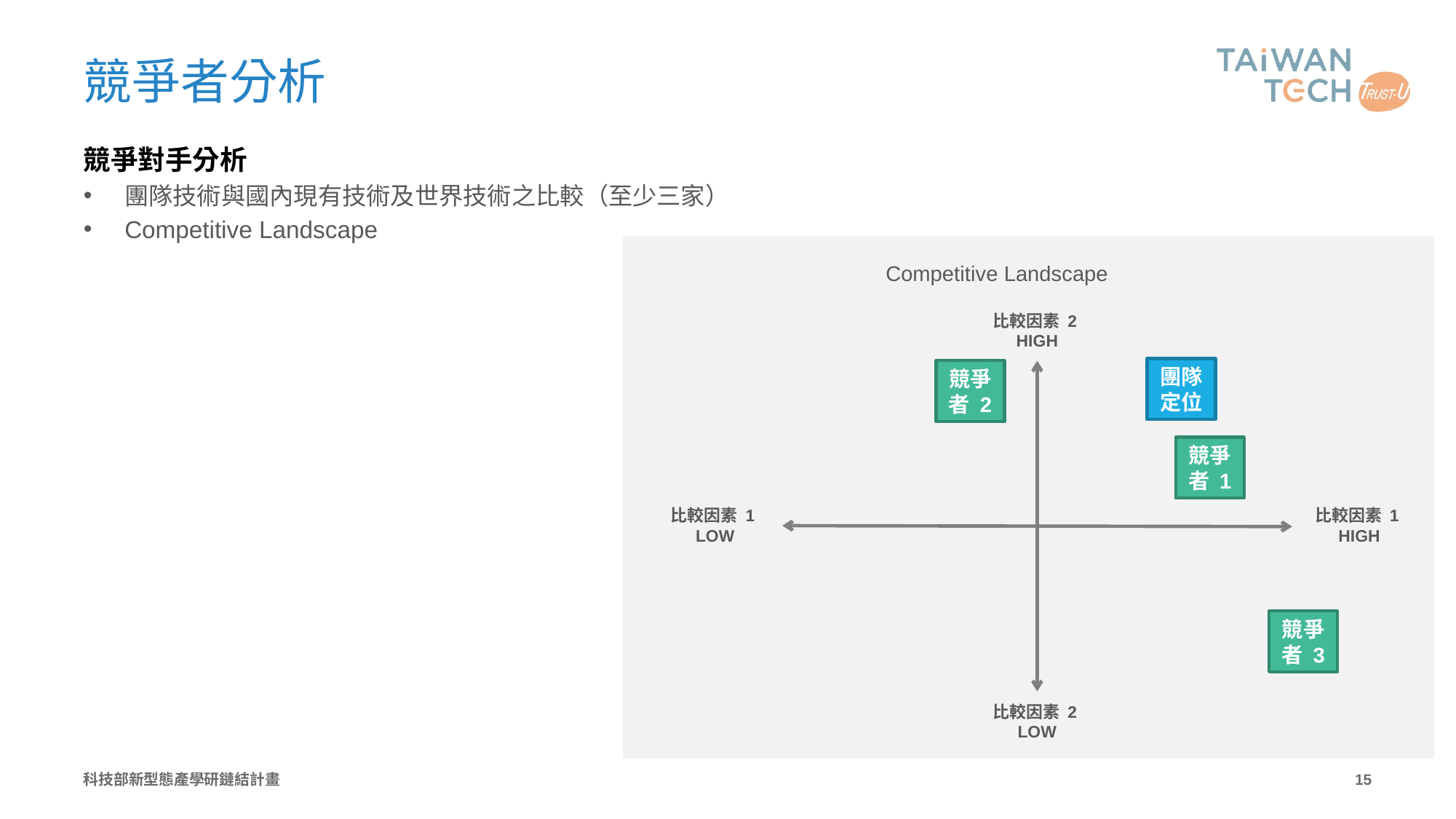

# 競爭者分析
競爭對手分析
團隊技術與國內現有技術及世界技術之比較（至少三家）
Competitive Landscape

Competitive Landscape
比較因素 2
HIGH
團隊定位
競爭者 2
競爭者 1
比較因素 1
LOW
比較因素 1
HIGH
競爭者 3
比較因素 2
LOW
科技部新型態產學研鏈結計畫
15